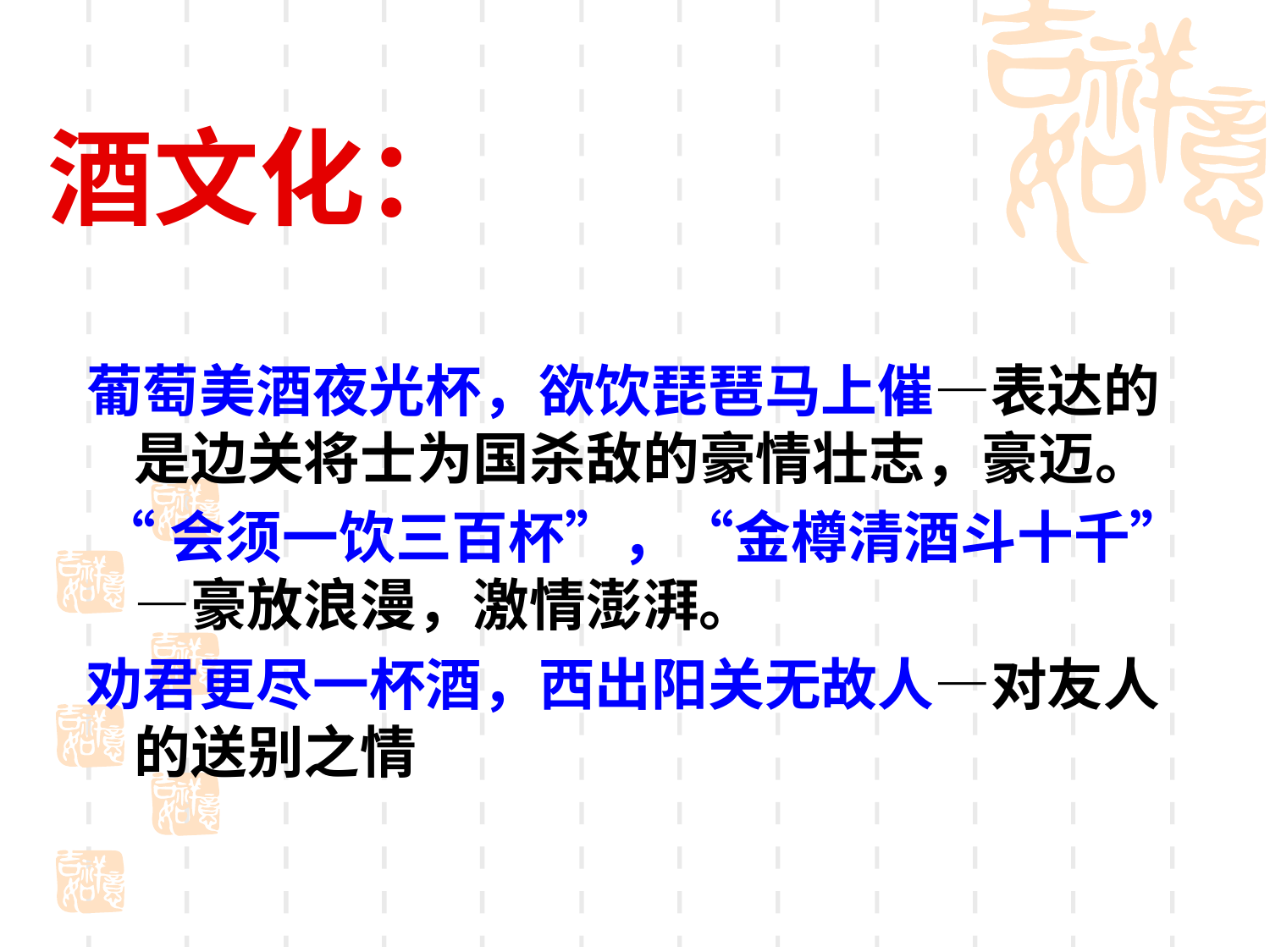

# 酒文化：
葡萄美酒夜光杯，欲饮琵琶马上催—表达的是边关将士为国杀敌的豪情壮志，豪迈。
 “会须一饮三百杯”，“金樽清酒斗十千”—豪放浪漫，激情澎湃。
劝君更尽一杯酒，西出阳关无故人—对友人的送别之情